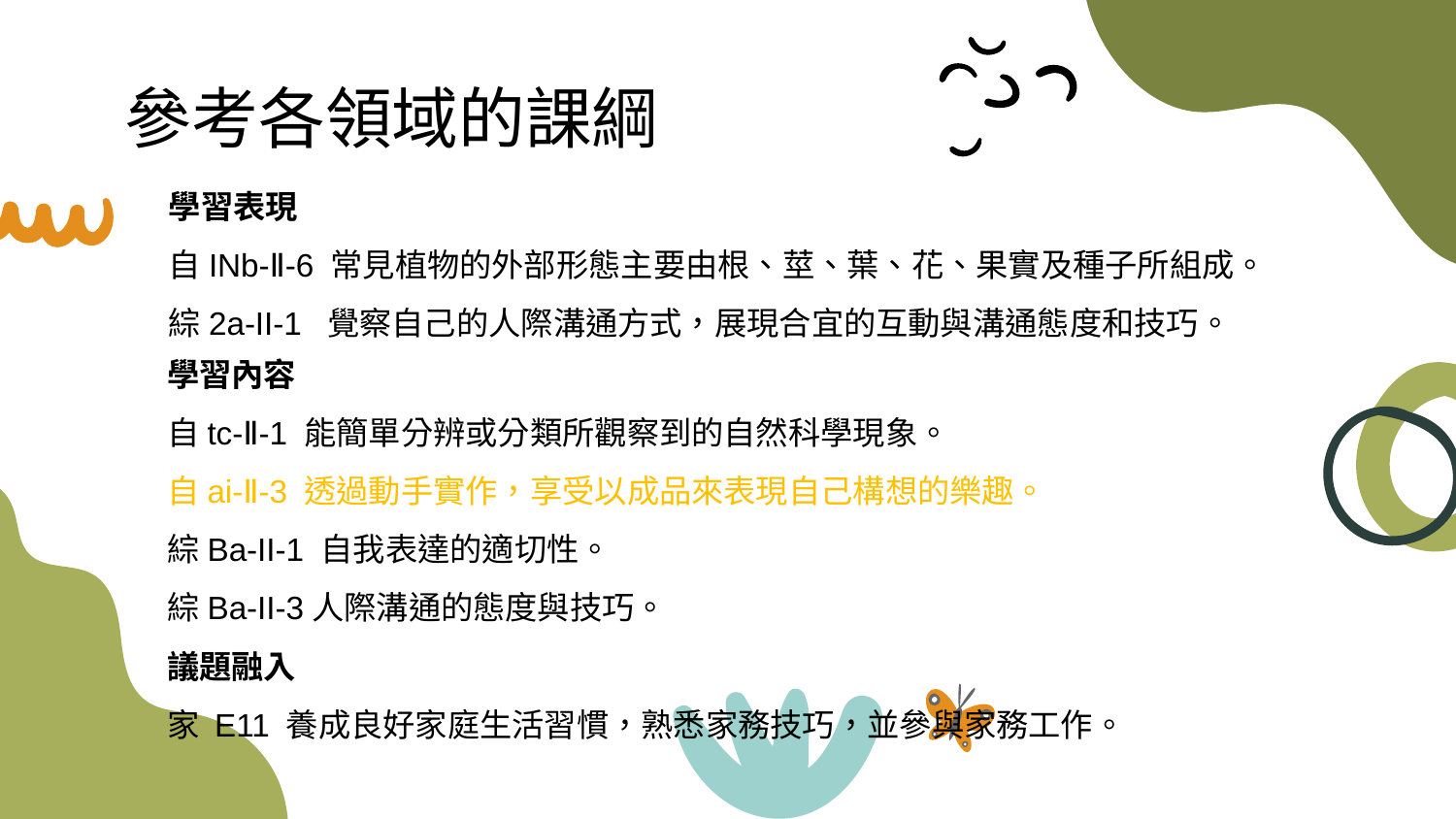

# 參考各領域的課綱
學習表現
自INb-Ⅱ-6 常見植物的外部形態主要由根、莖、葉、花、果實及種子所組成。
綜2a-II-1  覺察自己的人際溝通方式，展現合宜的互動與溝通態度和技巧。

學習內容
自tc-Ⅱ-1 能簡單分辨或分類所觀察到的自然科學現象。
自ai-Ⅱ-3 透過動手實作，享受以成品來表現自己構想的樂趣。
綜Ba-II-1 自我表達的適切性。
綜Ba-II-3人際溝通的態度與技巧。
議題融入
家 E11 養成良好家庭生活習慣，熟悉家務技巧，並參與家務工作。